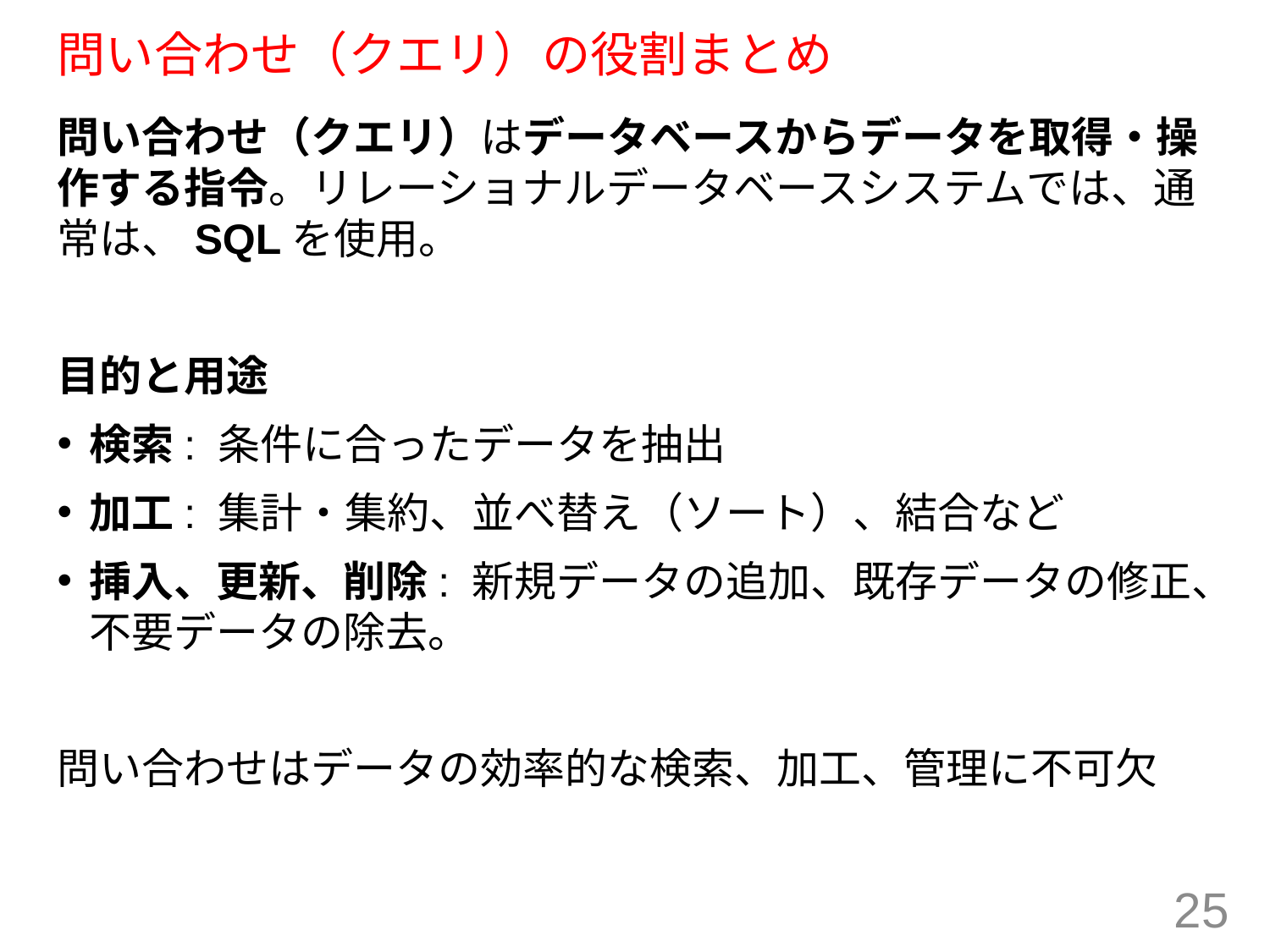

# 問い合わせ（クエリ）の役割まとめ
問い合わせ（クエリ）はデータベースからデータを取得・操作する指令。リレーショナルデータベースシステムでは、通常は、SQLを使用。

目的と用途
検索: 条件に合ったデータを抽出
加工: 集計・集約、並べ替え（ソート）、結合など
挿入、更新、削除: 新規データの追加、既存データの修正、不要データの除去。

問い合わせはデータの効率的な検索、加工、管理に不可欠
25